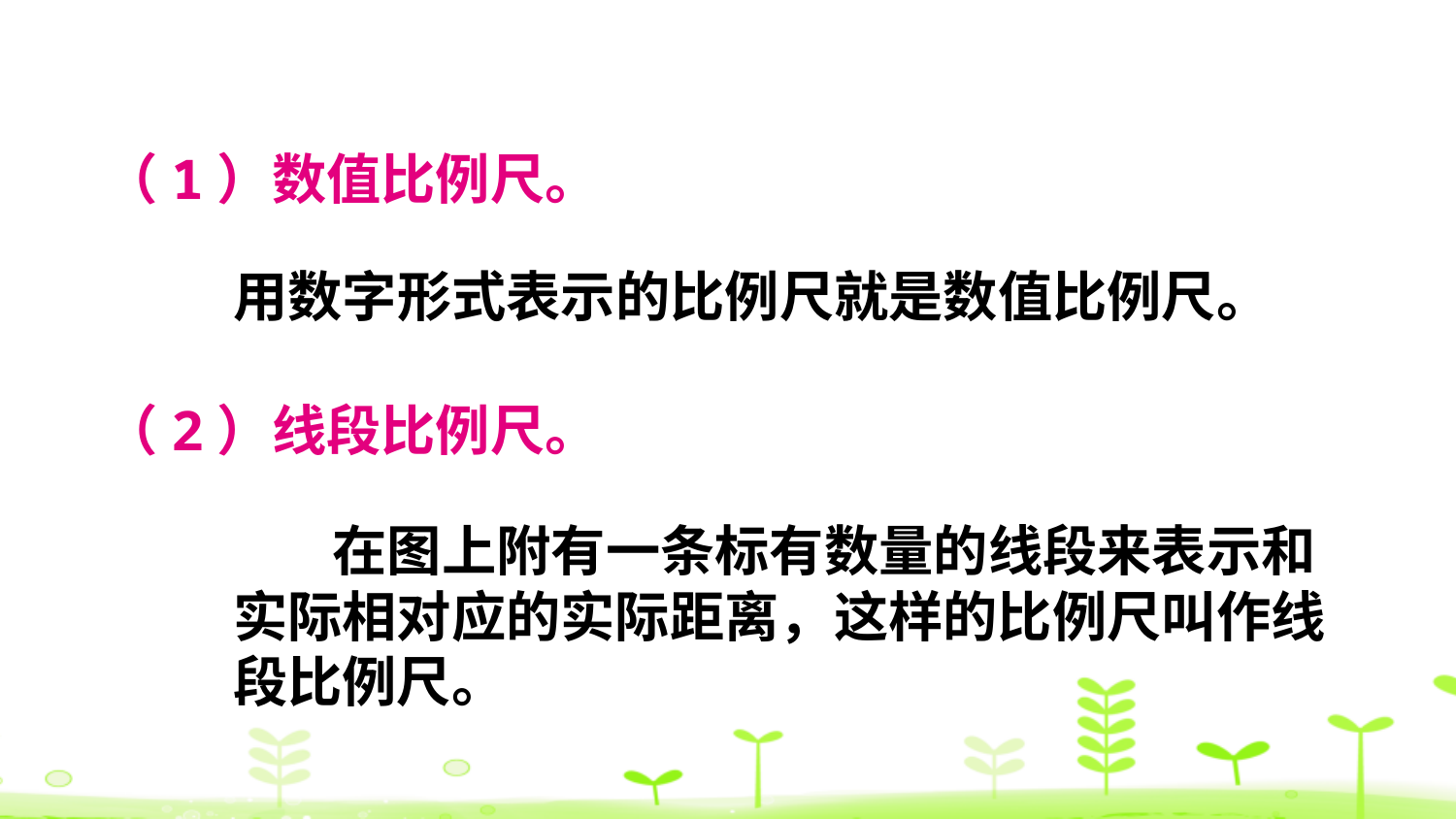

（1）数值比例尺。
用数字形式表示的比例尺就是数值比例尺。
（2）线段比例尺。
       在图上附有一条标有数量的线段来表示和实际相对应的实际距离，这样的比例尺叫作线段比例尺。